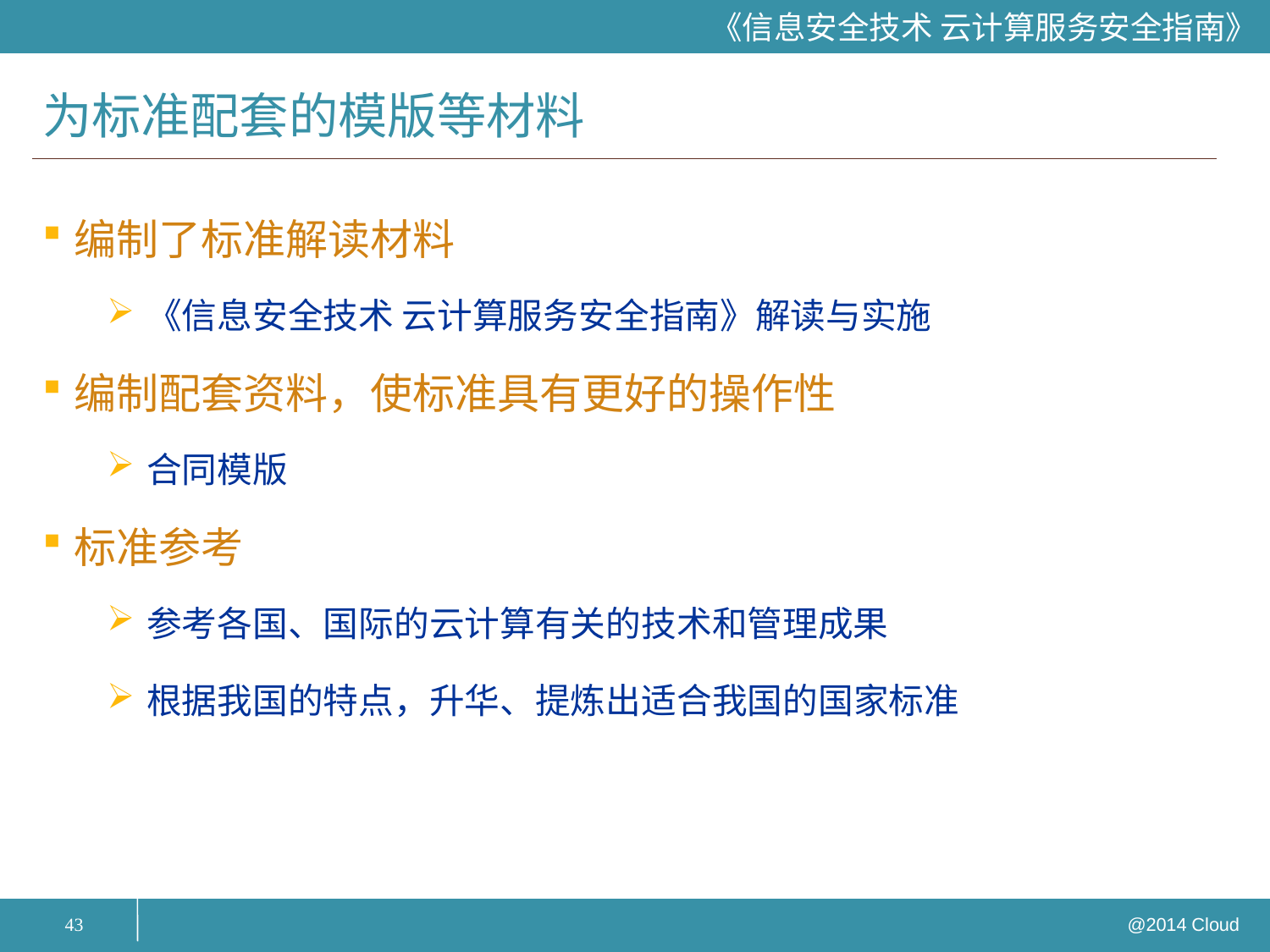

# 为标准配套的模版等材料
编制了标准解读材料
《信息安全技术 云计算服务安全指南》解读与实施
编制配套资料，使标准具有更好的操作性
合同模版
标准参考
参考各国、国际的云计算有关的技术和管理成果
根据我国的特点，升华、提炼出适合我国的国家标准
43